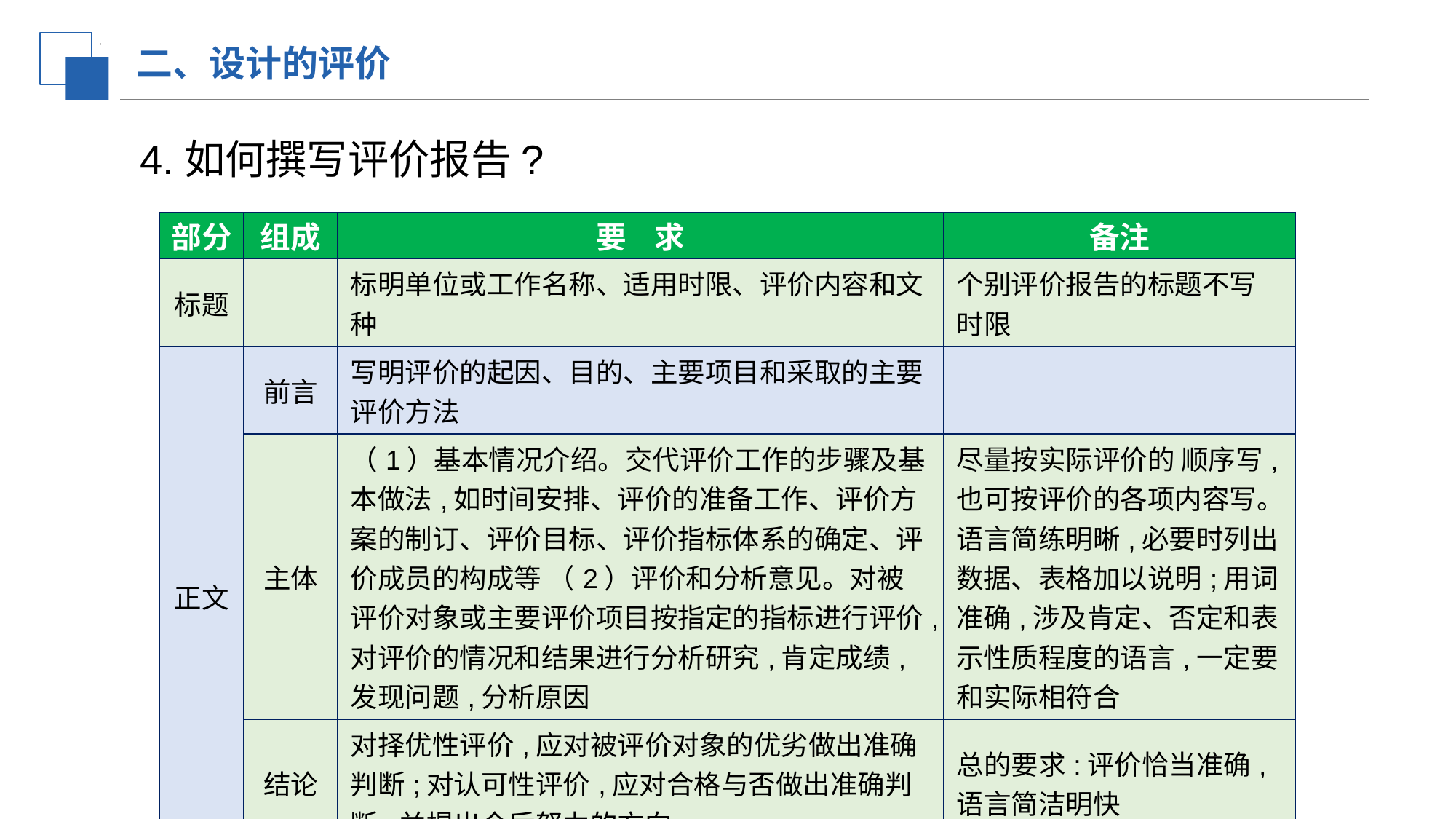

二、设计的评价
4.如何撰写评价报告?

| 部分 | 组成 | 要 求 | 备注 |
| --- | --- | --- | --- |
| 标题 |  | 标明单位或工作名称、适用时限、评价内容和文种 | 个别评价报告的标题不写时限 |
| 正文 | 前言 | 写明评价的起因、目的、主要项目和采取的主要评价方法 |  |
|  | 主体 | （1）基本情况介绍。交代评价工作的步骤及基本做法,如时间安排、评价的准备工作、评价方案的制订、评价目标、评价指标体系的确定、评价成员的构成等 （2）评价和分析意见。对被评价对象或主要评价项目按指定的指标进行评价,对评价的情况和结果进行分析研究,肯定成绩,发现问题,分析原因 | 尽量按实际评价的 顺序写,也可按评价的各项内容写。语言简练明晰,必要时列出数据、表格加以说明;用词准确,涉及肯定、否定和表示性质程度的语言,一定要和实际相符合 |
|  | 结论 | 对择优性评价,应对被评价对象的优劣做出准确判断;对认可性评价,应对合格与否做出准确判断,并提出今后努力的方向 | 总的要求:评价恰当准确,语言简洁明快 |
| 落款 |  | 注明评价者和评价时间 |  |